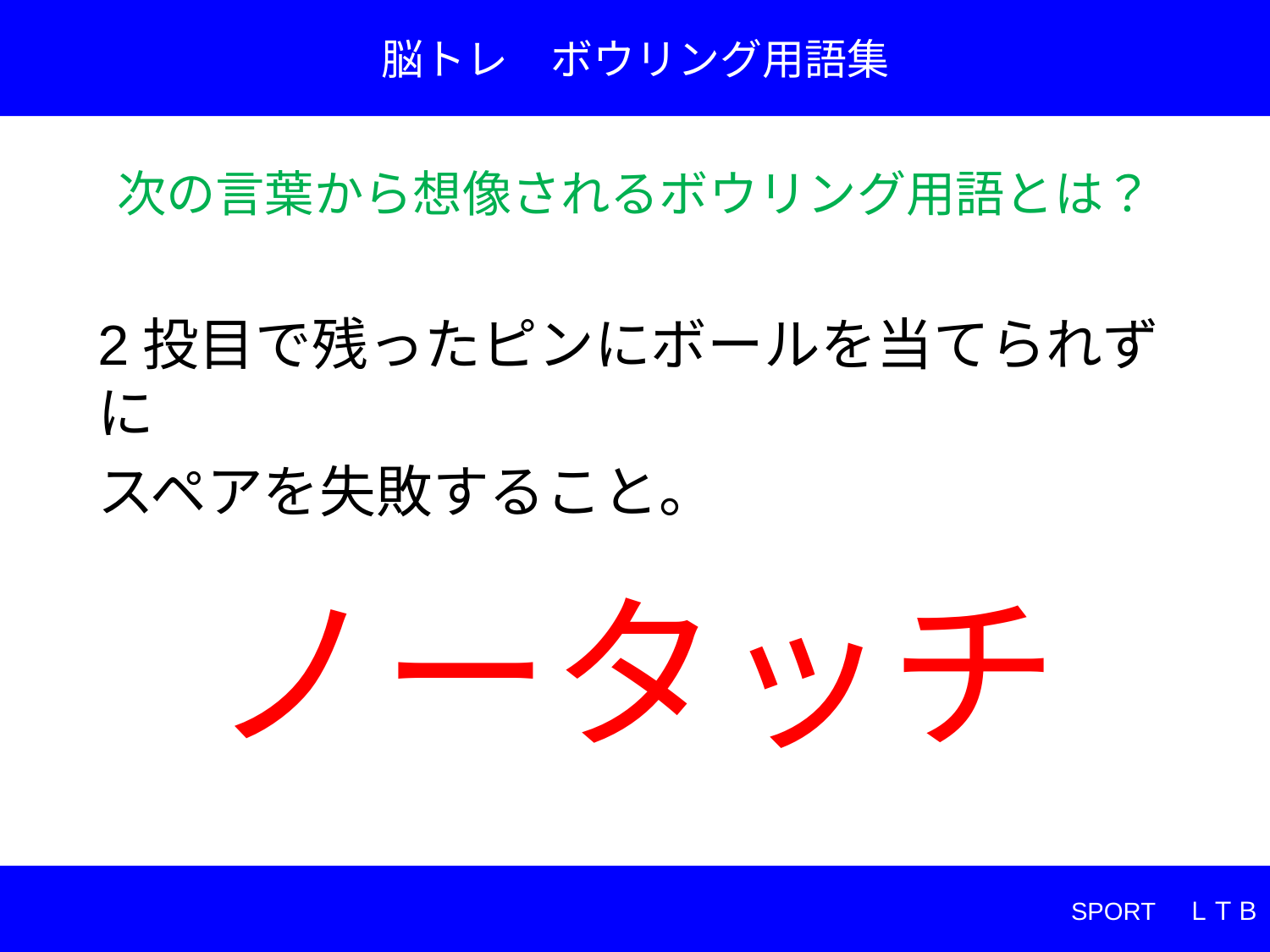

脳トレ　ボウリング用語集
次の言葉から想像されるボウリング用語とは？
2投目で残ったピンにボールを当てられずに
スペアを失敗すること。
# ノータッチ
SPORT　ＬＴＢ